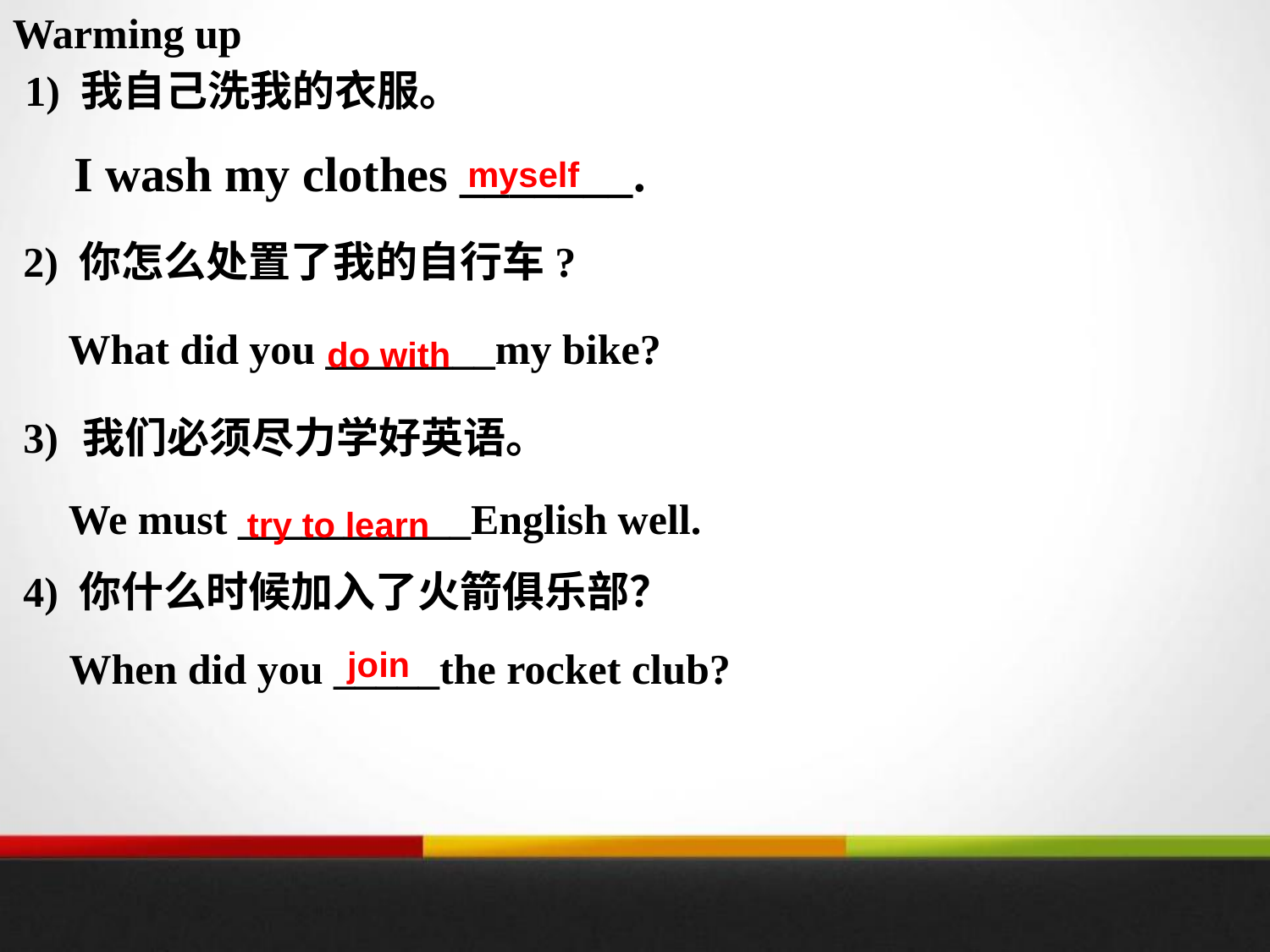

Warming up
 1) 我自己洗我的衣服。

 2) 你怎么处置了我的自行车?

 3) 我们必须尽力学好英语。

 4) 你什么时候加入了火箭俱乐部？

     I wash my clothes _______.
myself
 What did you ________my bike?
 do with
  We must ___________English well.
 try to learn
   When did you _____the rocket club?
join